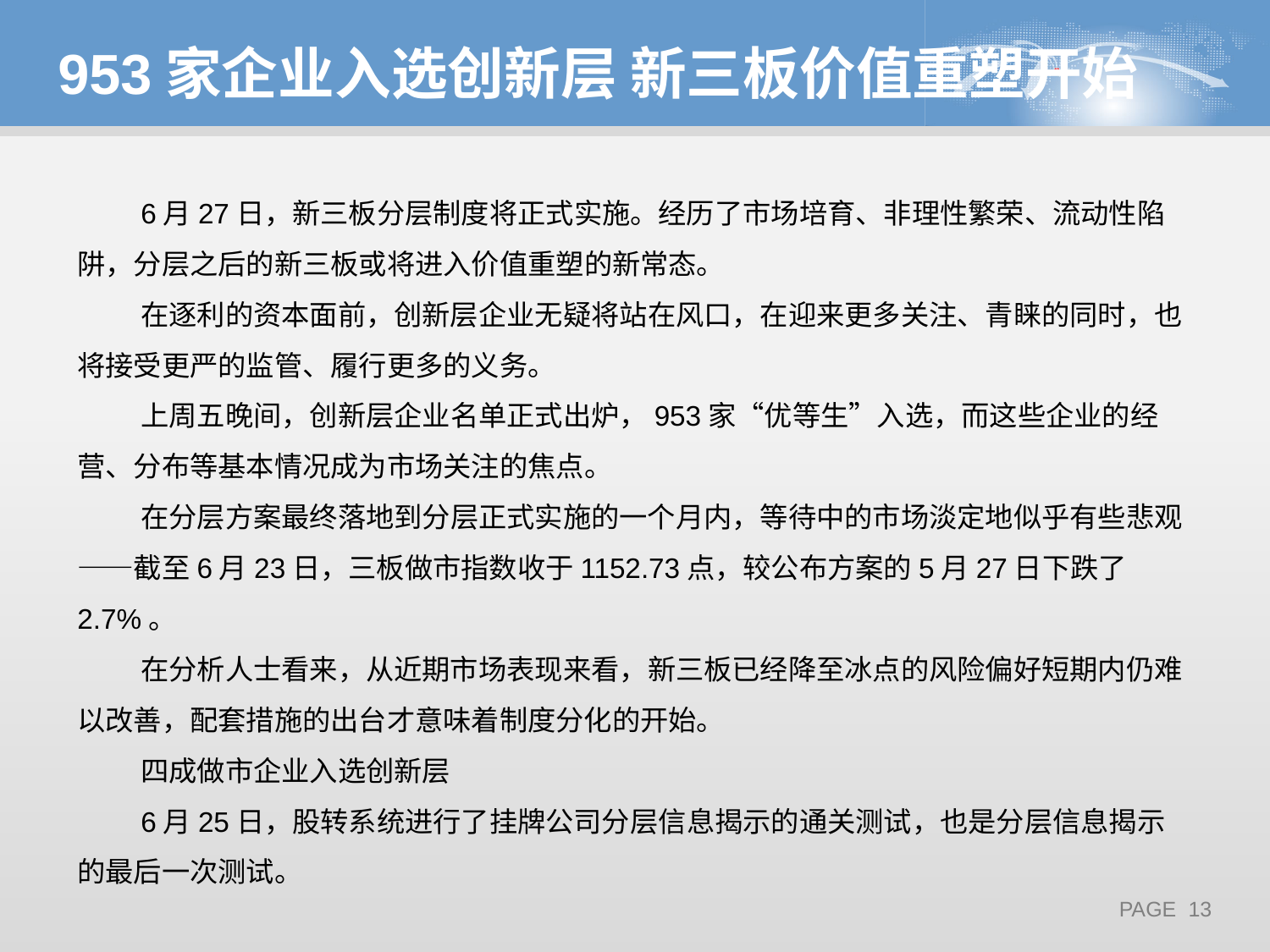

953家企业入选创新层 新三板价值重塑开始
6月27日，新三板分层制度将正式实施。经历了市场培育、非理性繁荣、流动性陷阱，分层之后的新三板或将进入价值重塑的新常态。
在逐利的资本面前，创新层企业无疑将站在风口，在迎来更多关注、青睐的同时，也将接受更严的监管、履行更多的义务。
上周五晚间，创新层企业名单正式出炉，953家“优等生”入选，而这些企业的经营、分布等基本情况成为市场关注的焦点。
在分层方案最终落地到分层正式实施的一个月内，等待中的市场淡定地似乎有些悲观——截至6月23日，三板做市指数收于1152.73点，较公布方案的5月27日下跌了2.7%。
在分析人士看来，从近期市场表现来看，新三板已经降至冰点的风险偏好短期内仍难以改善，配套措施的出台才意味着制度分化的开始。
四成做市企业入选创新层
6月25日，股转系统进行了挂牌公司分层信息揭示的通关测试，也是分层信息揭示的最后一次测试。